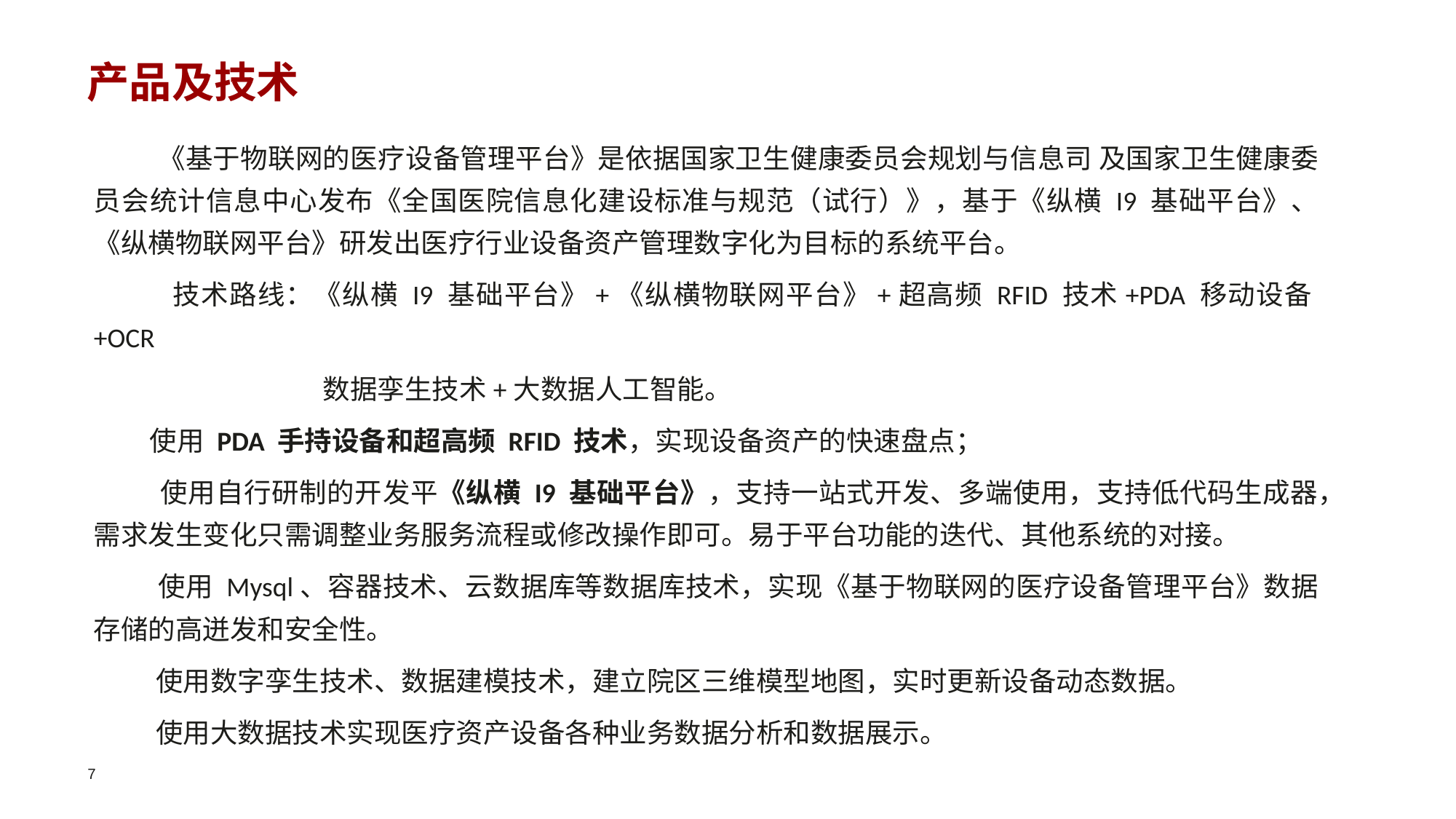

产品及技术
         《基于物联网的医疗设备管理平台》是依据国家卫生健康委员会规划与信息司 及国家卫生健康委员会统计信息中心发布《全国医院信息化建设标准与规范（试行）》，基于《纵横 I9 基础平台》、《纵横物联网平台》研发出医疗行业设备资产管理数字化为目标的系统平台。
          技术路线：《纵横 I9 基础平台》+《纵横物联网平台》+超高频 RFID 技术+PDA 移动设备+OCR
                                    数据孪生技术+大数据人工智能。
        使用 PDA 手持设备和超高频 RFID 技术，实现设备资产的快速盘点；
         使用自行研制的开发平《纵横 I9 基础平台》，支持一站式开发、多端使用，支持低代码生成器，需求发生变化只需调整业务服务流程或修改操作即可。易于平台功能的迭代、其他系统的对接。
         使用 Mysql、容器技术、云数据库等数据库技术，实现《基于物联网的医疗设备管理平台》数据存储的高迸发和安全性。
         使用数字孪生技术、数据建模技术，建立院区三维模型地图，实时更新设备动态数据。
         使用大数据技术实现医疗资产设备各种业务数据分析和数据展示。